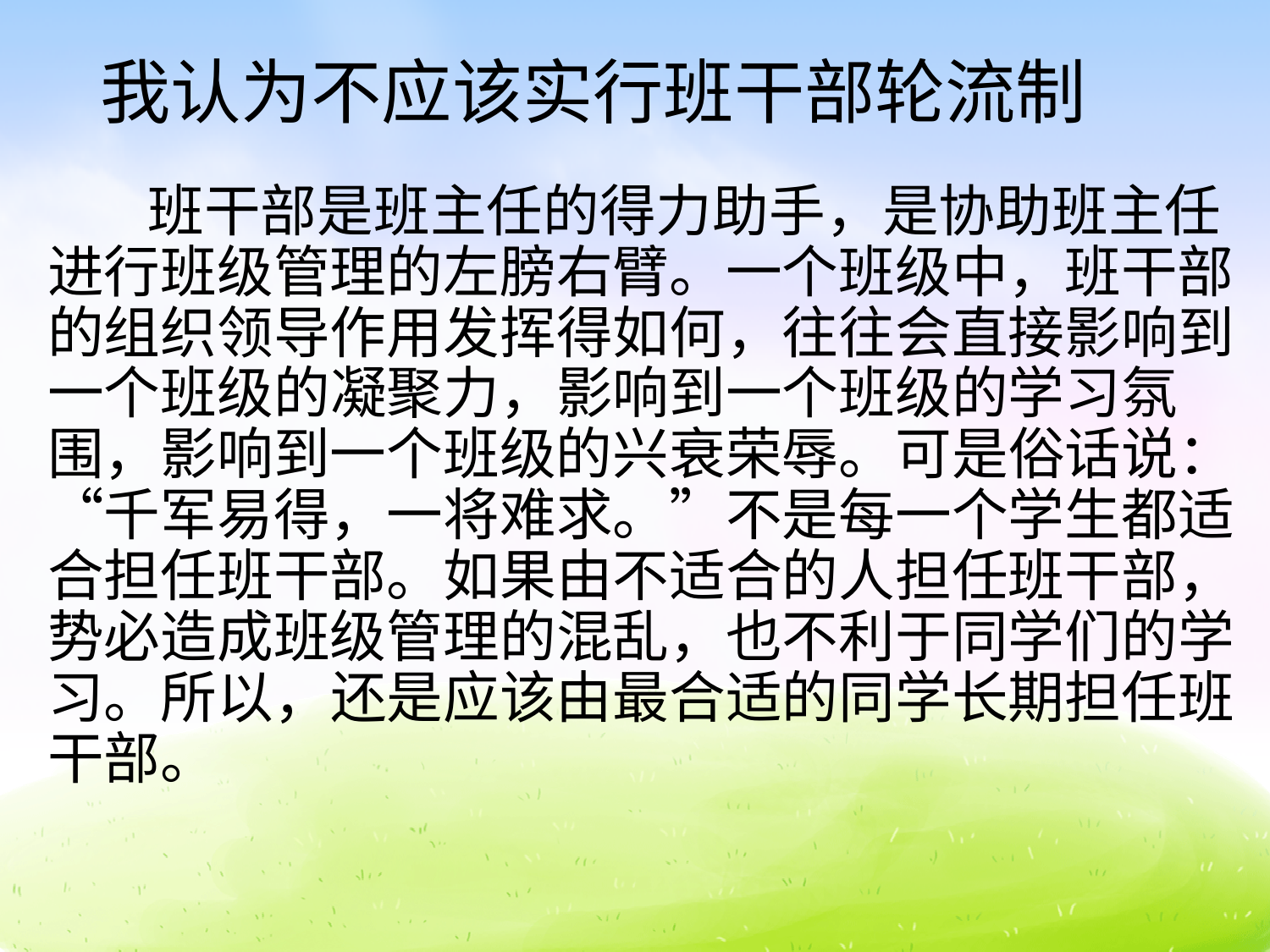

# 我认为不应该实行班干部轮流制
        班干部是班主任的得力助手，是协助班主任进行班级管理的左膀右臂。一个班级中，班干部的组织领导作用发挥得如何，往往会直接影响到一个班级的凝聚力，影响到一个班级的学习氛围，影响到一个班级的兴衰荣辱。可是俗话说：“千军易得，一将难求。”不是每一个学生都适合担任班干部。如果由不适合的人担任班干部，势必造成班级管理的混乱，也不利于同学们的学习。所以，还是应该由最合适的同学长期担任班干部。